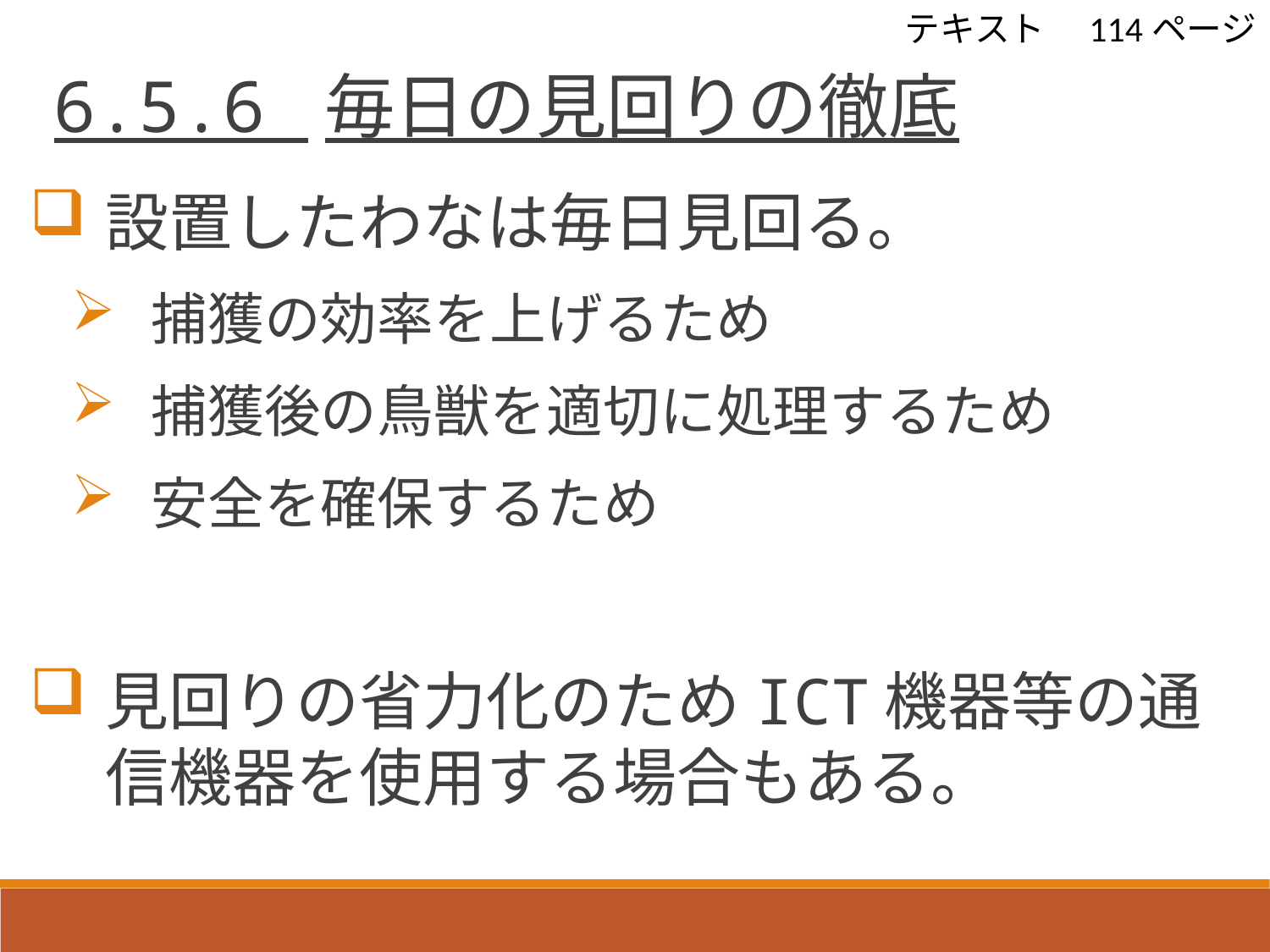

テキスト　114ページ
 6.5.6 毎日の見回りの徹底
設置したわなは毎日見回る。
捕獲の効率を上げるため
捕獲後の鳥獣を適切に処理するため
安全を確保するため

見回りの省力化のためICT機器等の通信機器を使用する場合もある。